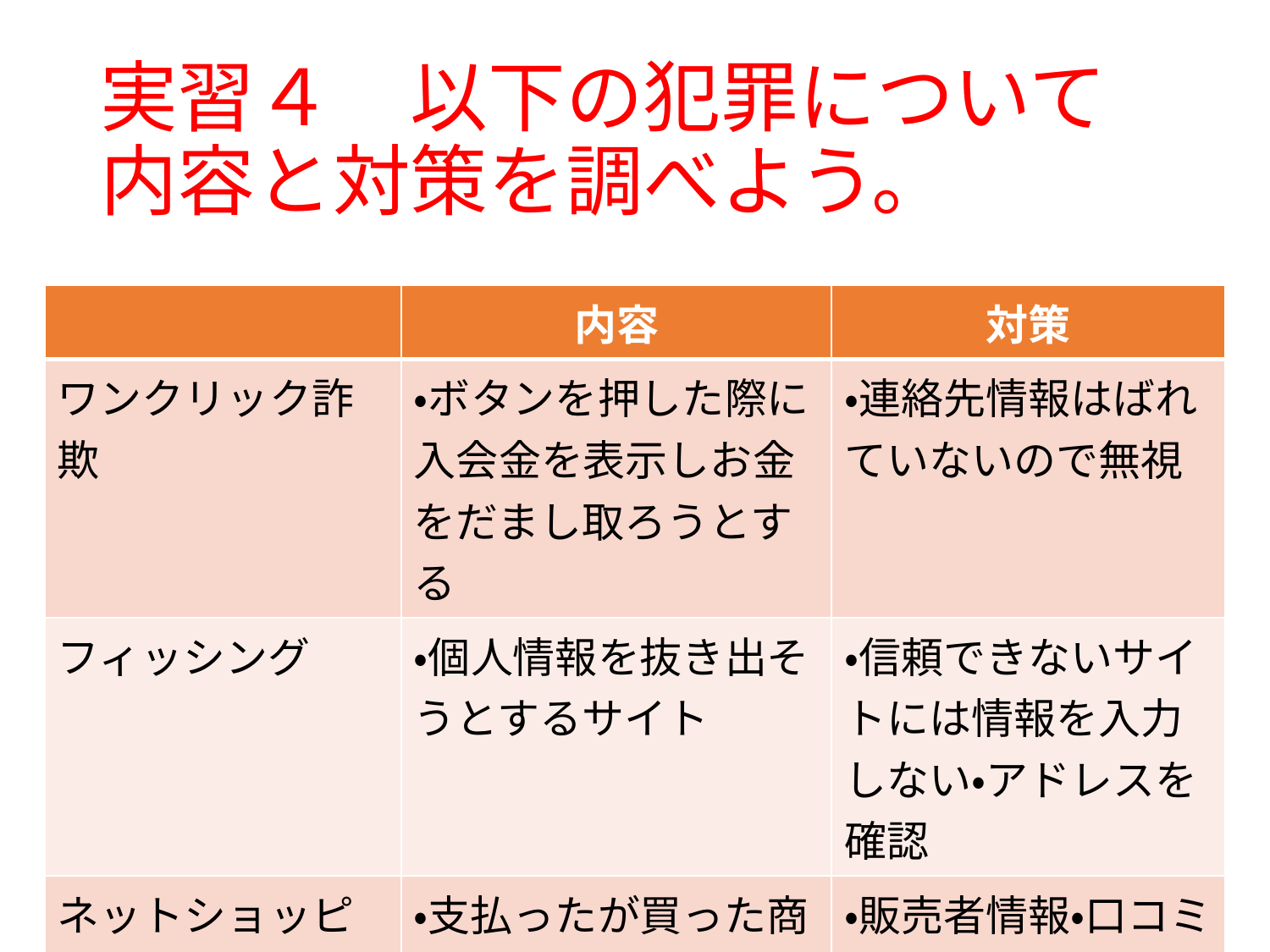

# 実習４　以下の犯罪について内容と対策を調べよう。
|  | 内容 | 対策 |
| --- | --- | --- |
| ワンクリック詐欺 | ・ボタンを押した際に入会金を表示しお金をだまし取ろうとする | ・連絡先情報はばれていないので無視 |
| フィッシング | ・個人情報を抜き出そうとするサイト | ・信頼できないサイトには情報を入力しない・アドレスを確認 |
| ネットショッピング オークション詐欺 | ・支払ったが買った商品が送ってこない | ・販売者情報・口コミを確認する |